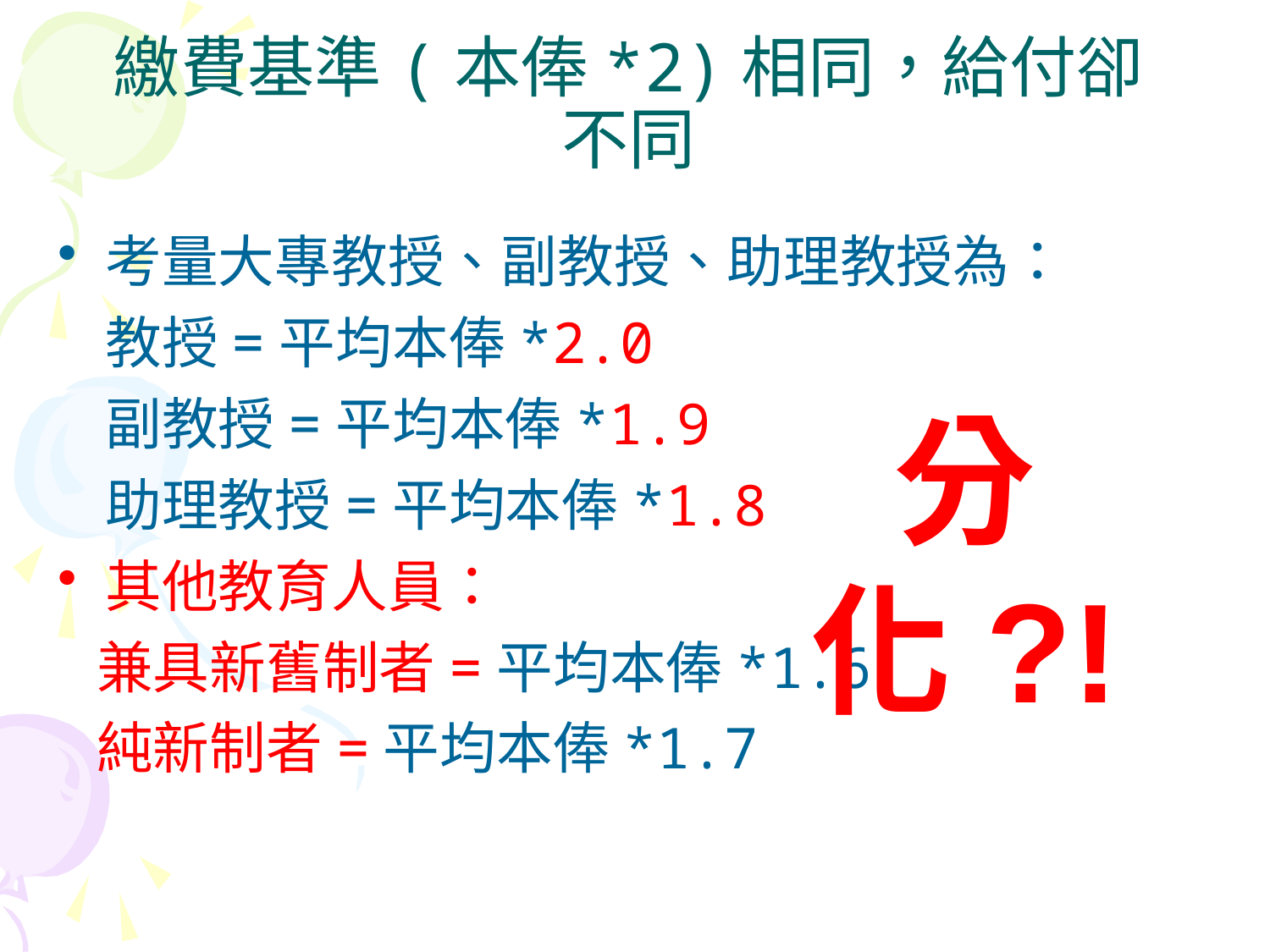

繳費基準(本俸*2)相同，給付卻不同
考量大專教授、副教授、助理教授為：
教授=平均本俸*2.0
副教授=平均本俸*1.9
助理教授=平均本俸*1.8
其他教育人員：
  兼具新舊制者=平均本俸*1.6
  純新制者=平均本俸*1.7

分化?!